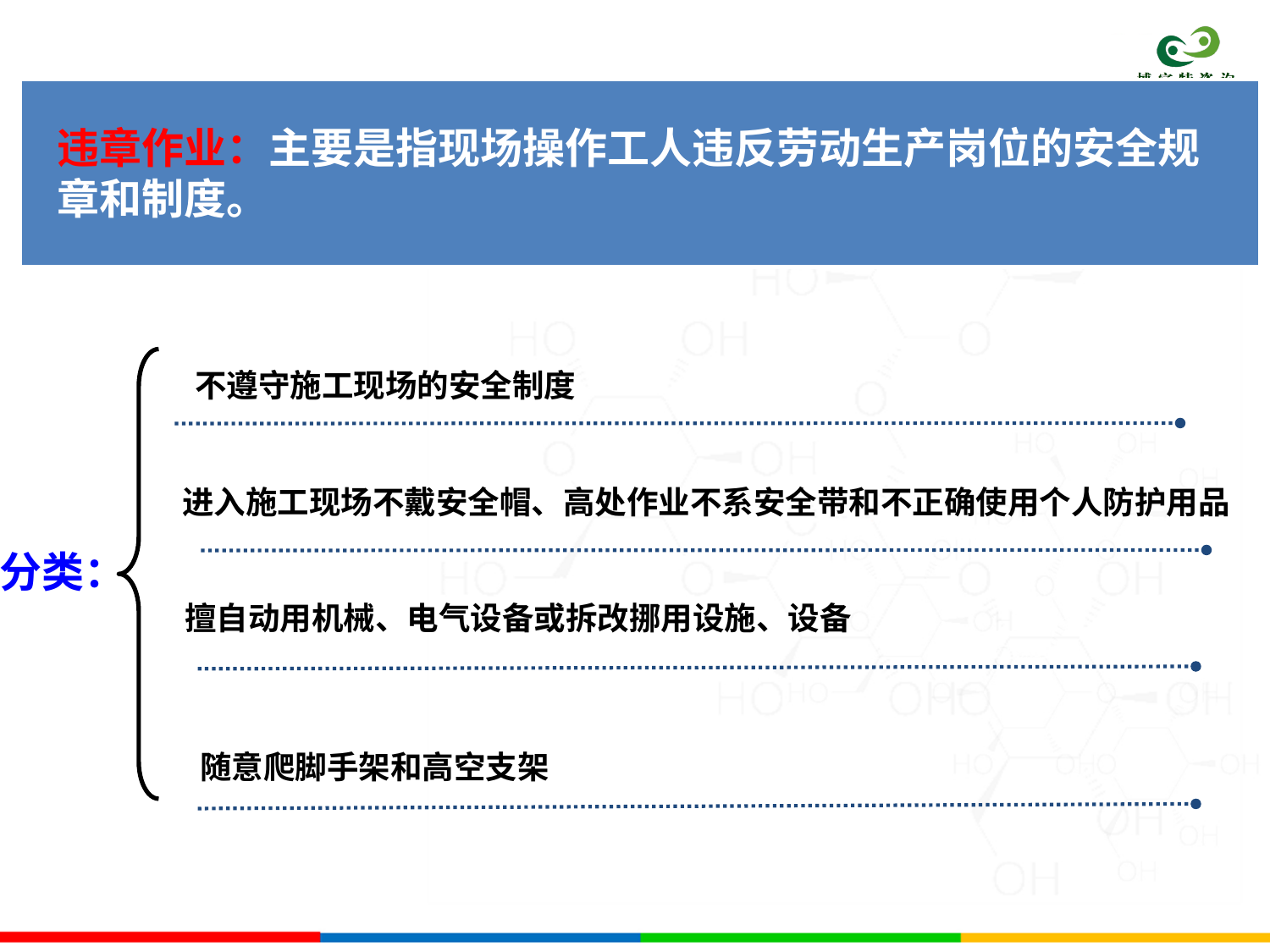

违章作业：主要是指现场操作工人违反劳动生产岗位的安全规章和制度。

不遵守施工现场的安全制度

进入施工现场不戴安全帽、高处作业不系安全带和不正确使用个人防护用品
分类：

擅自动用机械、电气设备或拆改挪用设施、设备

随意爬脚手架和高空支架